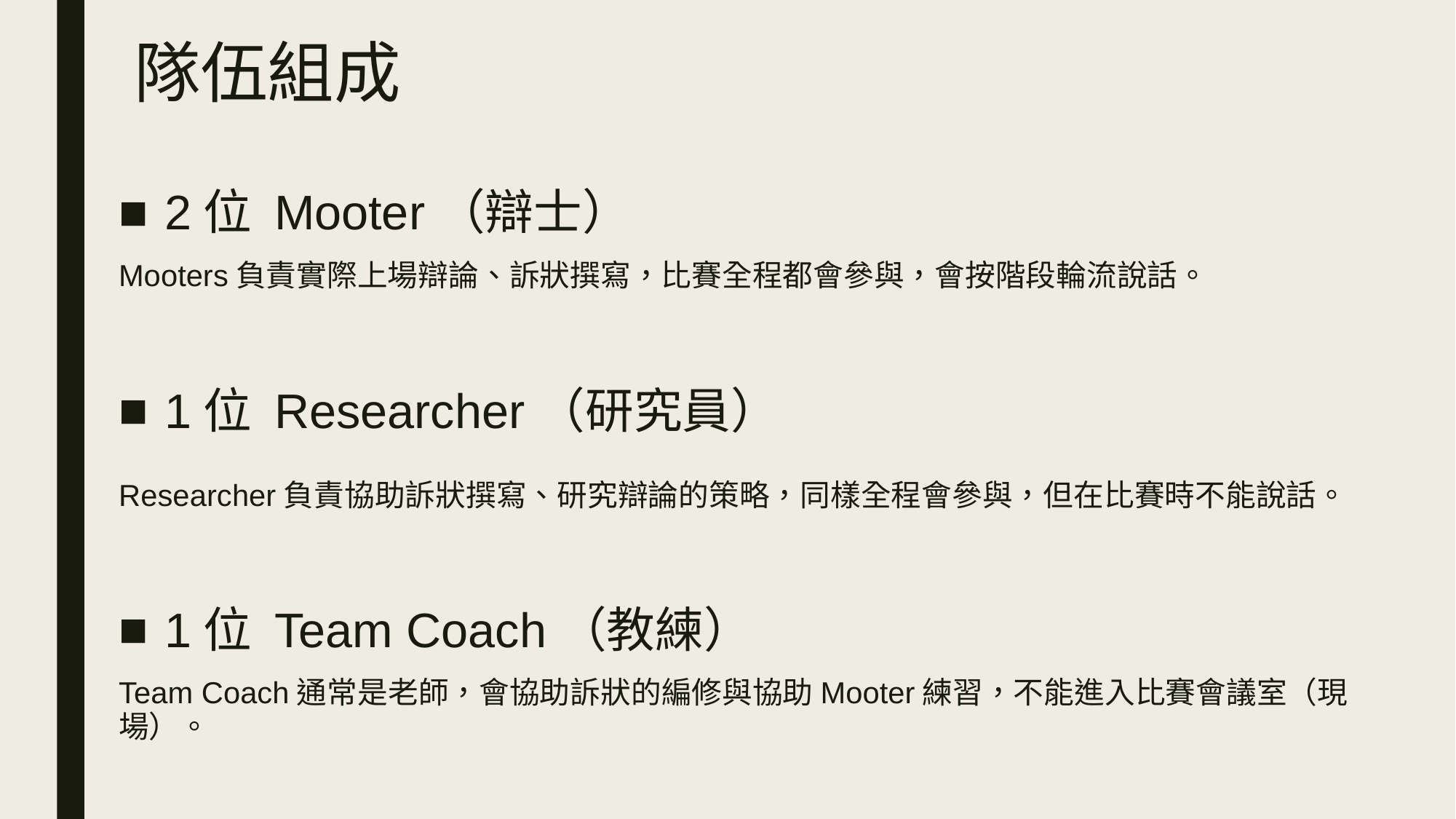

# 隊伍組成
2位 Mooter（辯士）
Mooters負責實際上場辯論、訴狀撰寫，比賽全程都會參與，會按階段輪流說話。

1位 Researcher（研究員）
Researcher負責協助訴狀撰寫、研究辯論的策略，同樣全程會參與，但在比賽時不能說話。

1位 Team Coach（教練）
Team Coach通常是老師，會協助訴狀的編修與協助Mooter練習，不能進入比賽會議室（現場）。